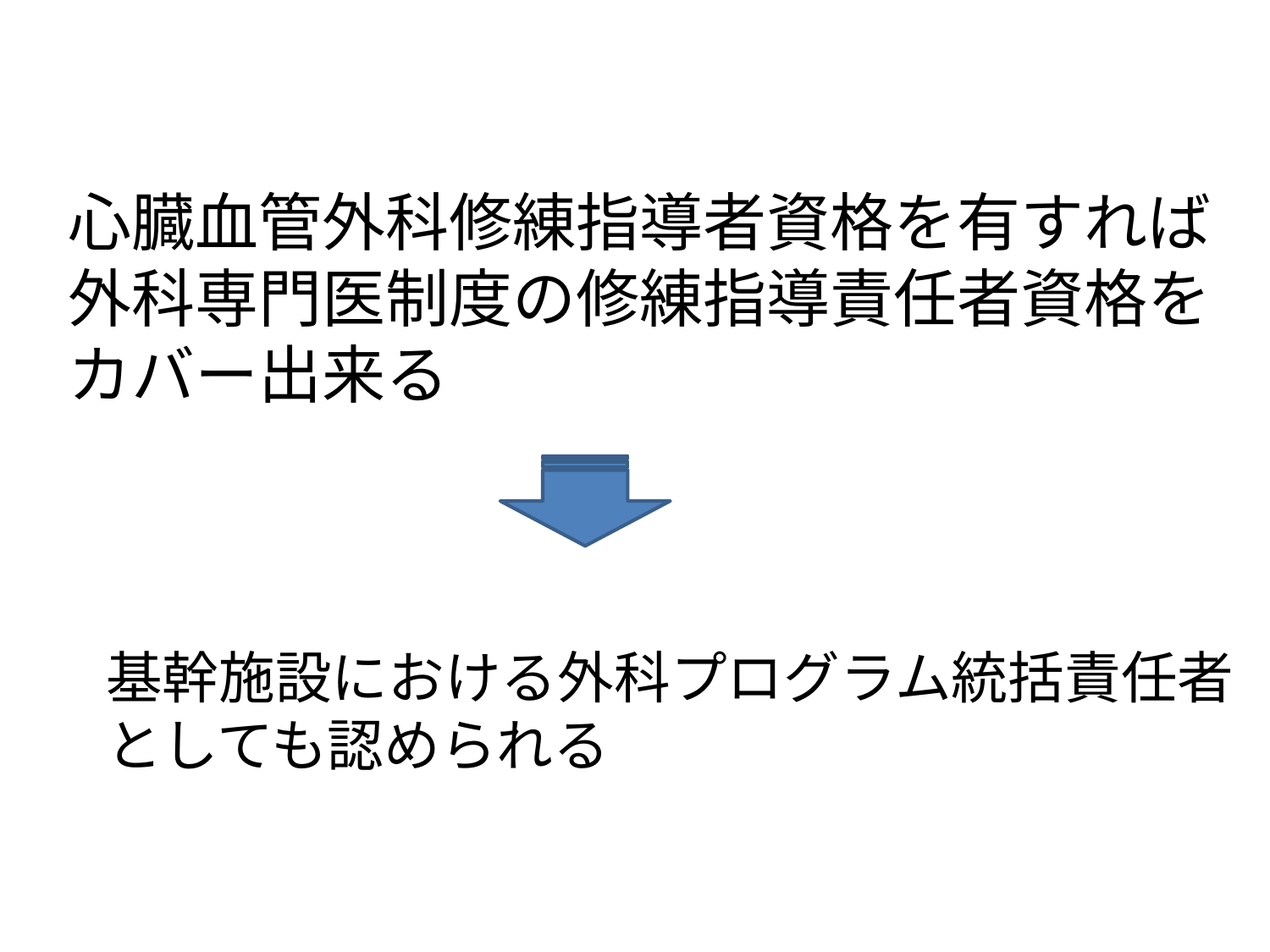

心臓血管外科修練指導者資格を有すれば
外科専門医制度の修練指導責任者資格を
カバー出来る

基幹施設における外科プログラム統括責任者
としても認められる